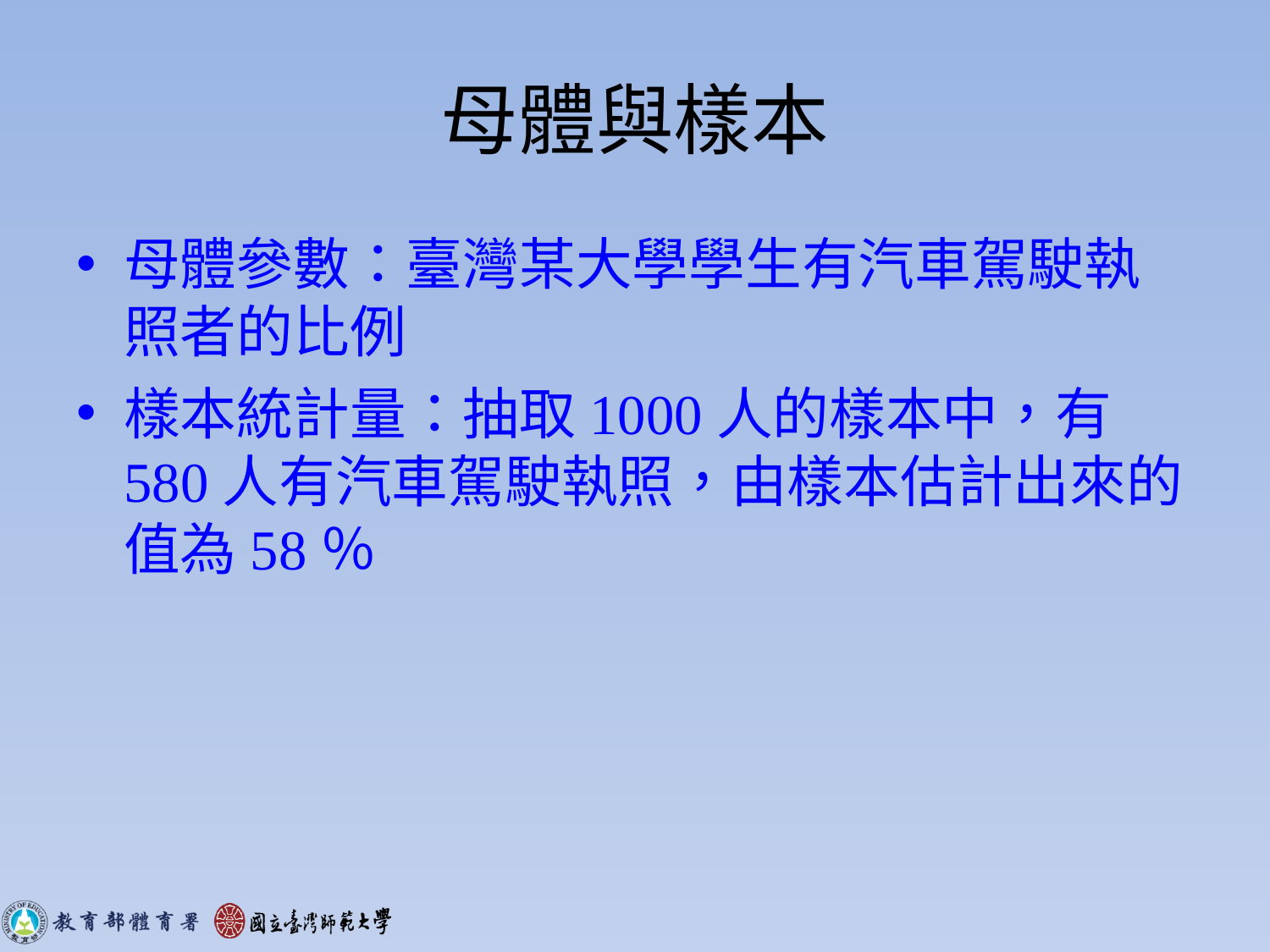

# 母體與樣本
母體參數：臺灣某大學學生有汽車駕駛執照者的比例
樣本統計量：抽取1000人的樣本中，有580人有汽車駕駛執照，由樣本估計出來的值為58％